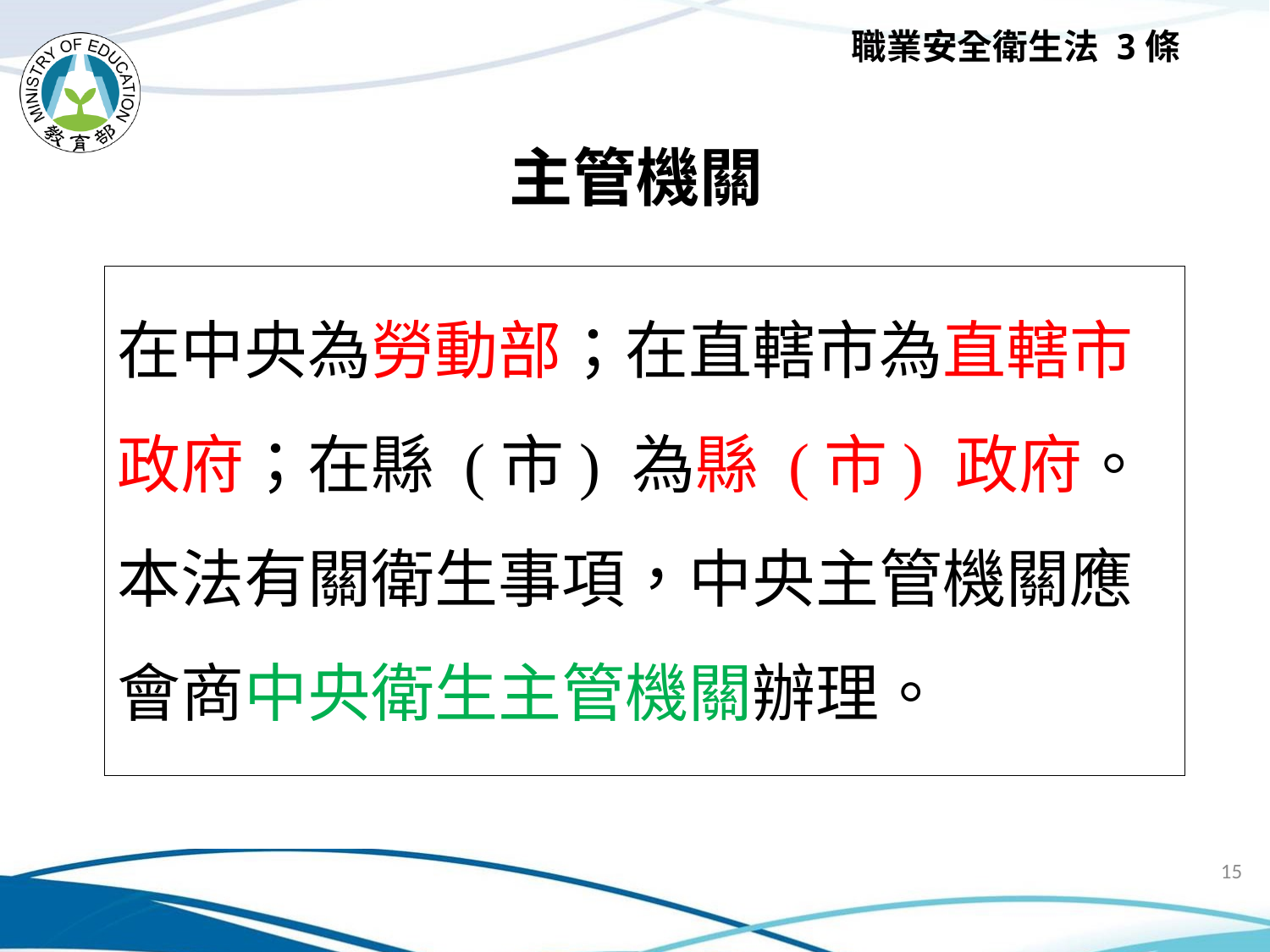

職業安全衛生法 3條
# 主管機關
在中央為勞動部；在直轄市為直轄市政府；在縣 (市) 為縣 (市) 政府。
本法有關衛生事項，中央主管機關應會商中央衛生主管機關辦理。
15